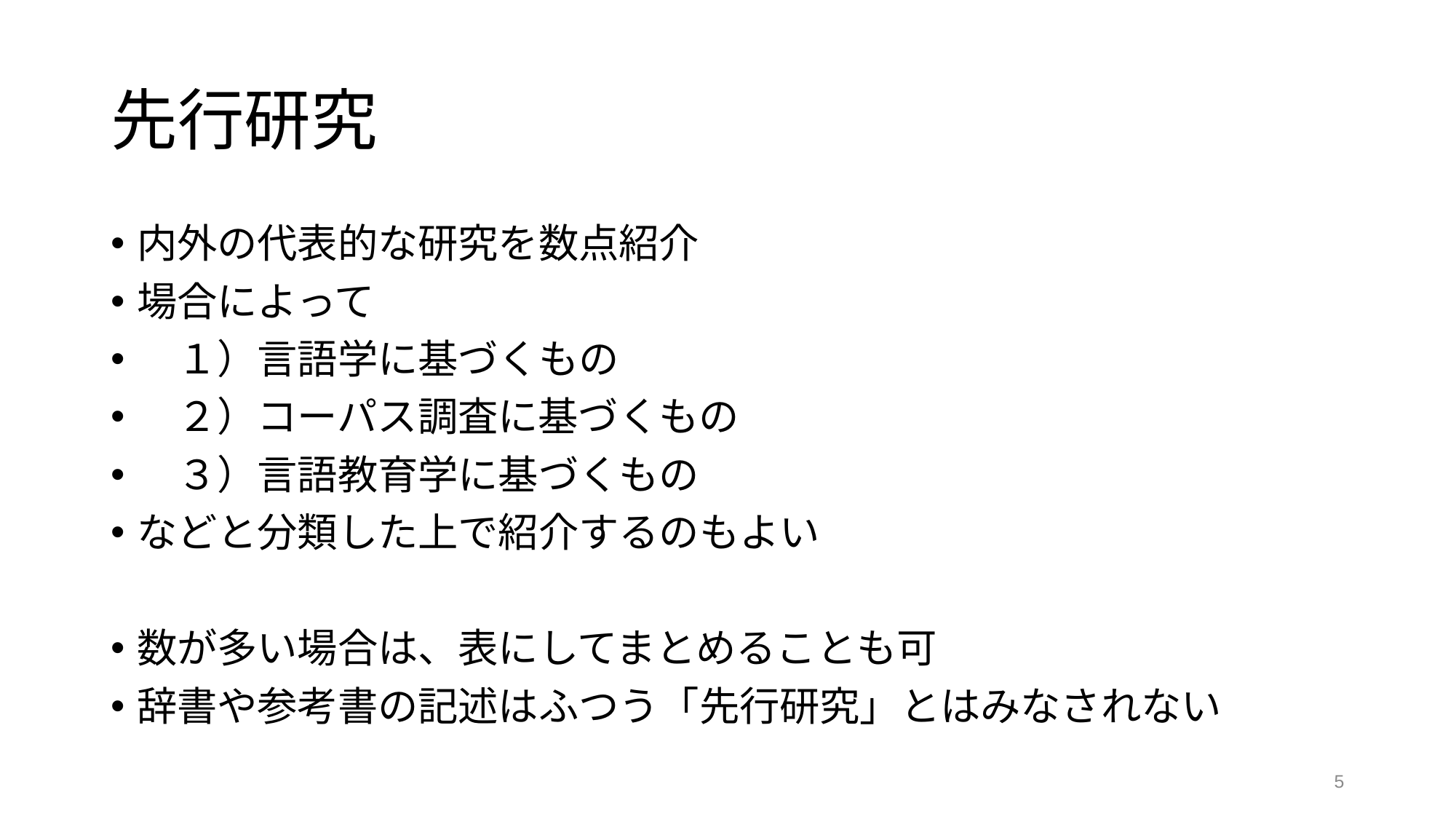

# 先行研究
内外の代表的な研究を数点紹介
場合によって
　１）言語学に基づくもの
　２）コーパス調査に基づくもの
　３）言語教育学に基づくもの
などと分類した上で紹介するのもよい

数が多い場合は、表にしてまとめることも可
辞書や参考書の記述はふつう「先行研究」とはみなされない
5